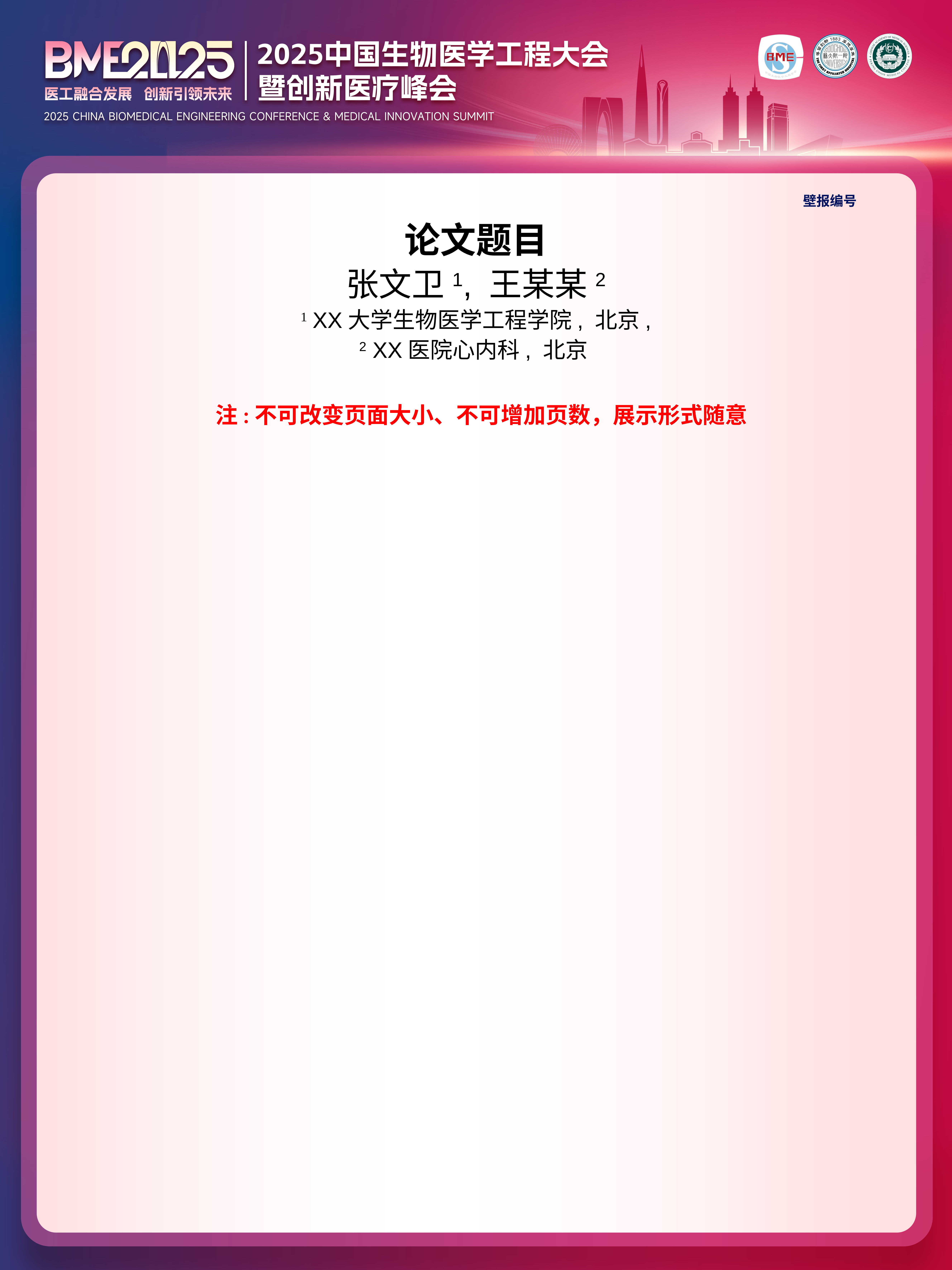

壁报编号
论文题目
张文卫1, 王某某2
1 XX大学生物医学工程学院, 北京,
2 XX医院心内科, 北京
注:不可改变页面大小、不可增加页数，展示形式随意